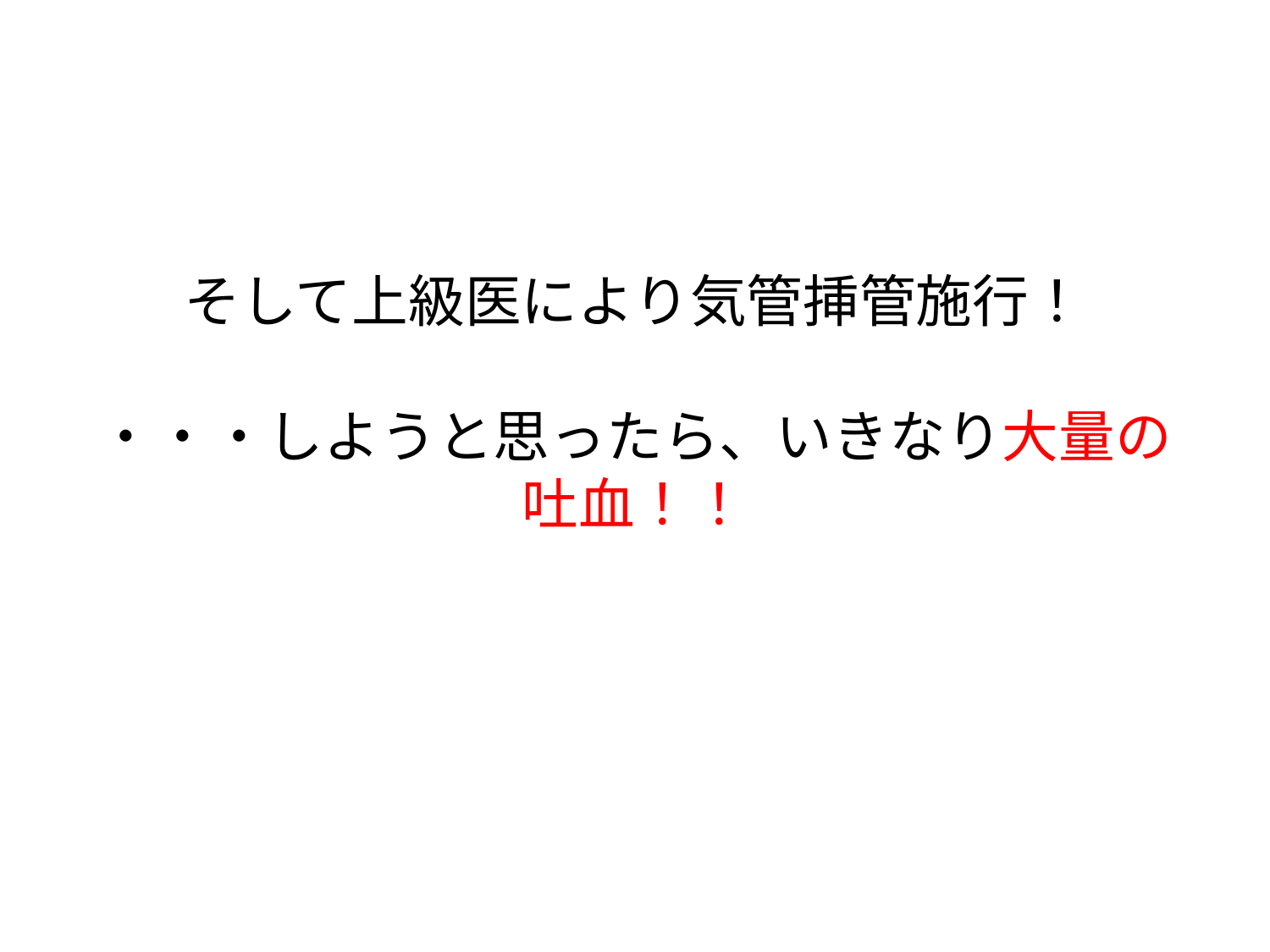

そして上級医により気管挿管施行！

・・・しようと思ったら、いきなり大量の吐血！！